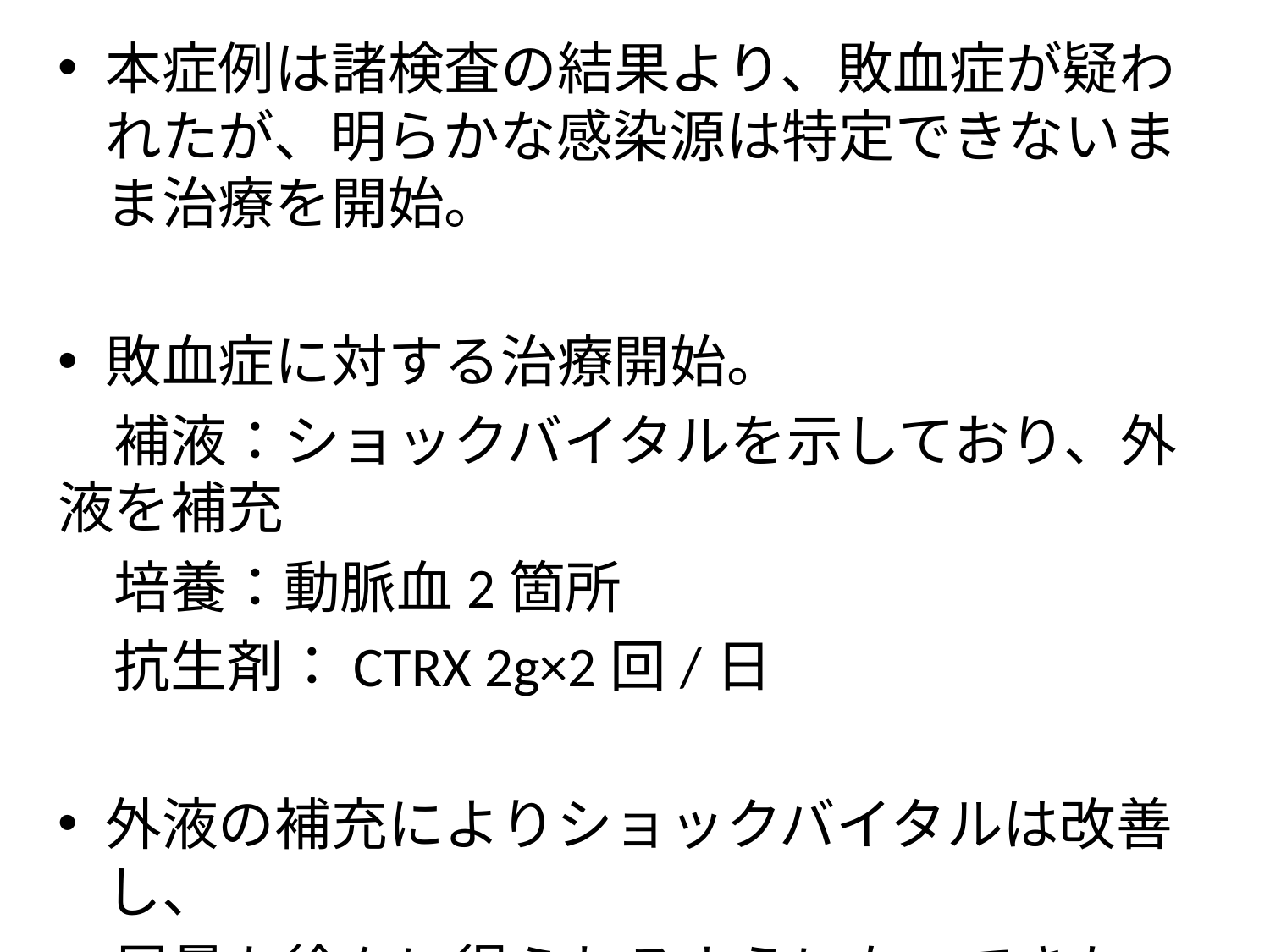

本症例は諸検査の結果より、敗血症が疑われたが、明らかな感染源は特定できないまま治療を開始。

敗血症に対する治療開始。
　補液：ショックバイタルを示しており、外液を補充
　培養：動脈血2箇所
　抗生剤：CTRX 2g×2回/日

外液の補充によりショックバイタルは改善し、
　尿量も徐々に得られるようになってきた。